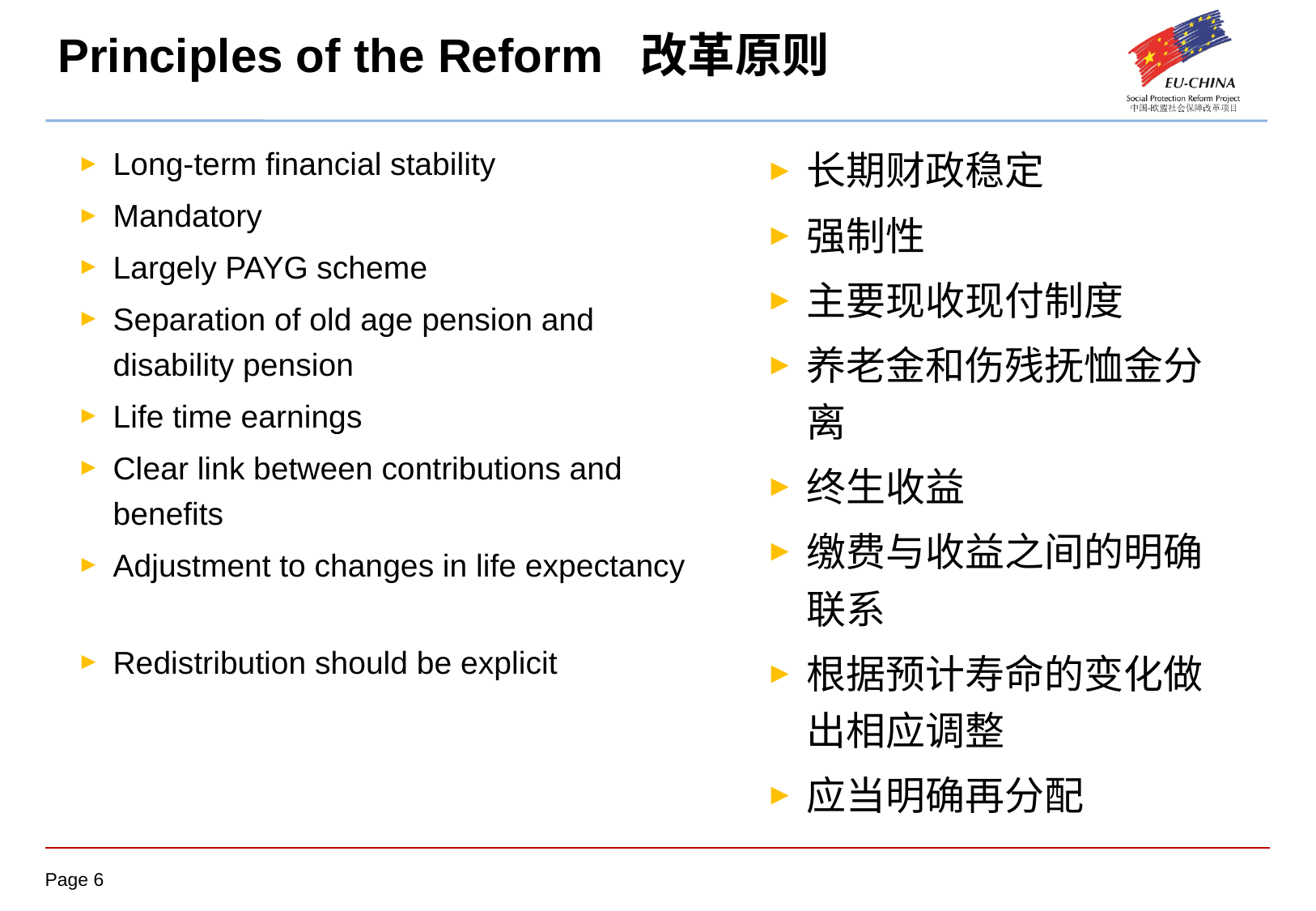

# Principles of the Reform  改革原则
Long-term financial stability
Mandatory
Largely PAYG scheme
Separation of old age pension and disability pension
Life time earnings
Clear link between contributions and benefits
Adjustment to changes in life expectancy
Redistribution should be explicit
长期财政稳定
强制性
主要现收现付制度
养老金和伤残抚恤金分离
终生收益
缴费与收益之间的明确联系
根据预计寿命的变化做出相应调整
应当明确再分配